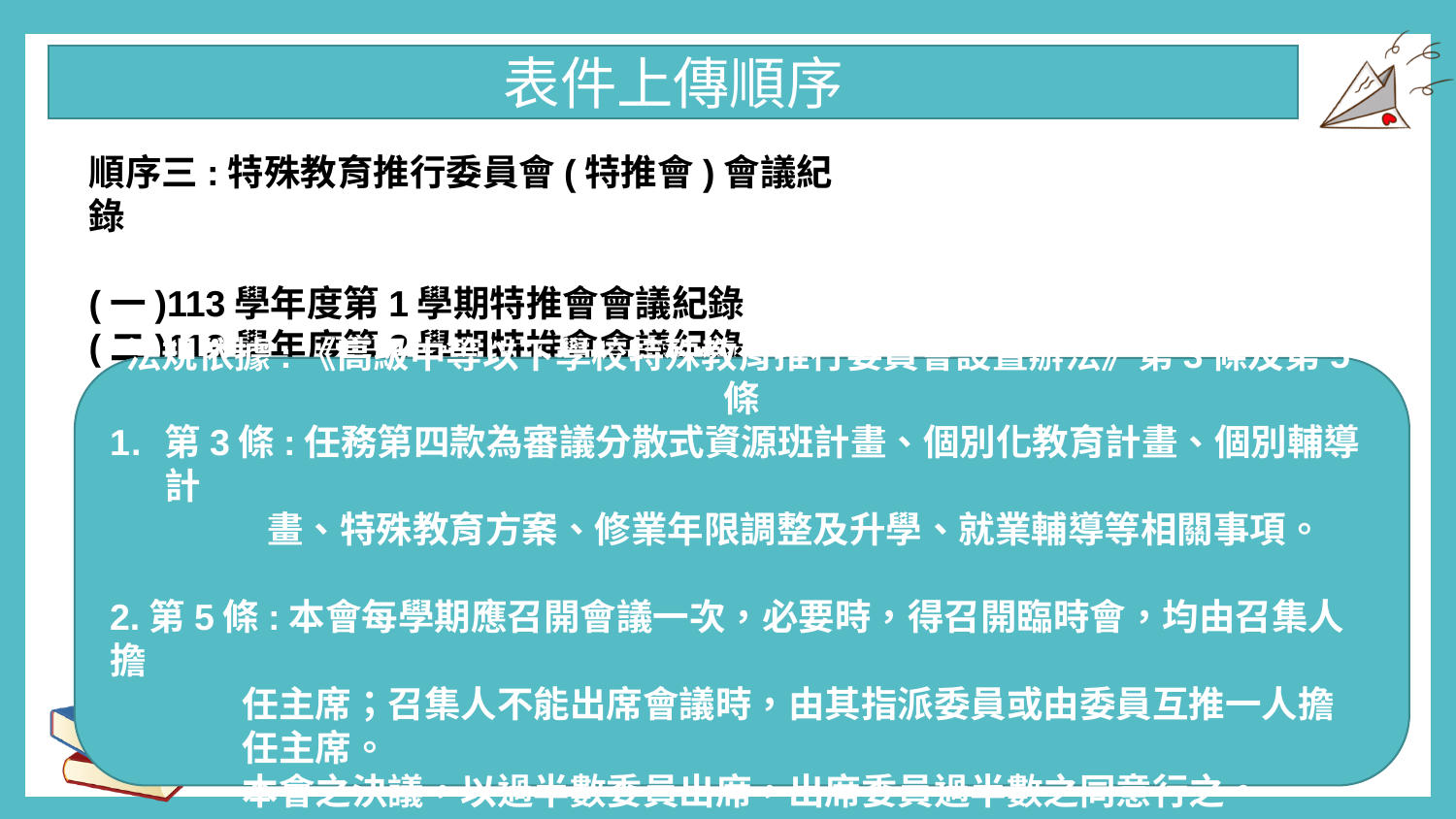

表件上傳順序
順序三:特殊教育推行委員會(特推會)會議紀錄

(一)113學年度第1學期特推會會議紀錄
(二)113學年度第2學期特推會會議紀錄
法規依據:《高級中等以下學校特殊教育推行委員會設置辦法》第3條及第5條
第3條:任務第四款為審議分散式資源班計畫、個別化教育計畫、個別輔導計
                  畫、特殊教育方案、修業年限調整及升學、就業輔導等相關事項。

2.第5條:本會每學期應召開會議一次，必要時，得召開臨時會，均由召集人擔
               任主席；召集人不能出席會議時，由其指派委員或由委員互推一人擔
               任主席。
               本會之決議，以過半數委員出席，出席委員過半數之同意行之。